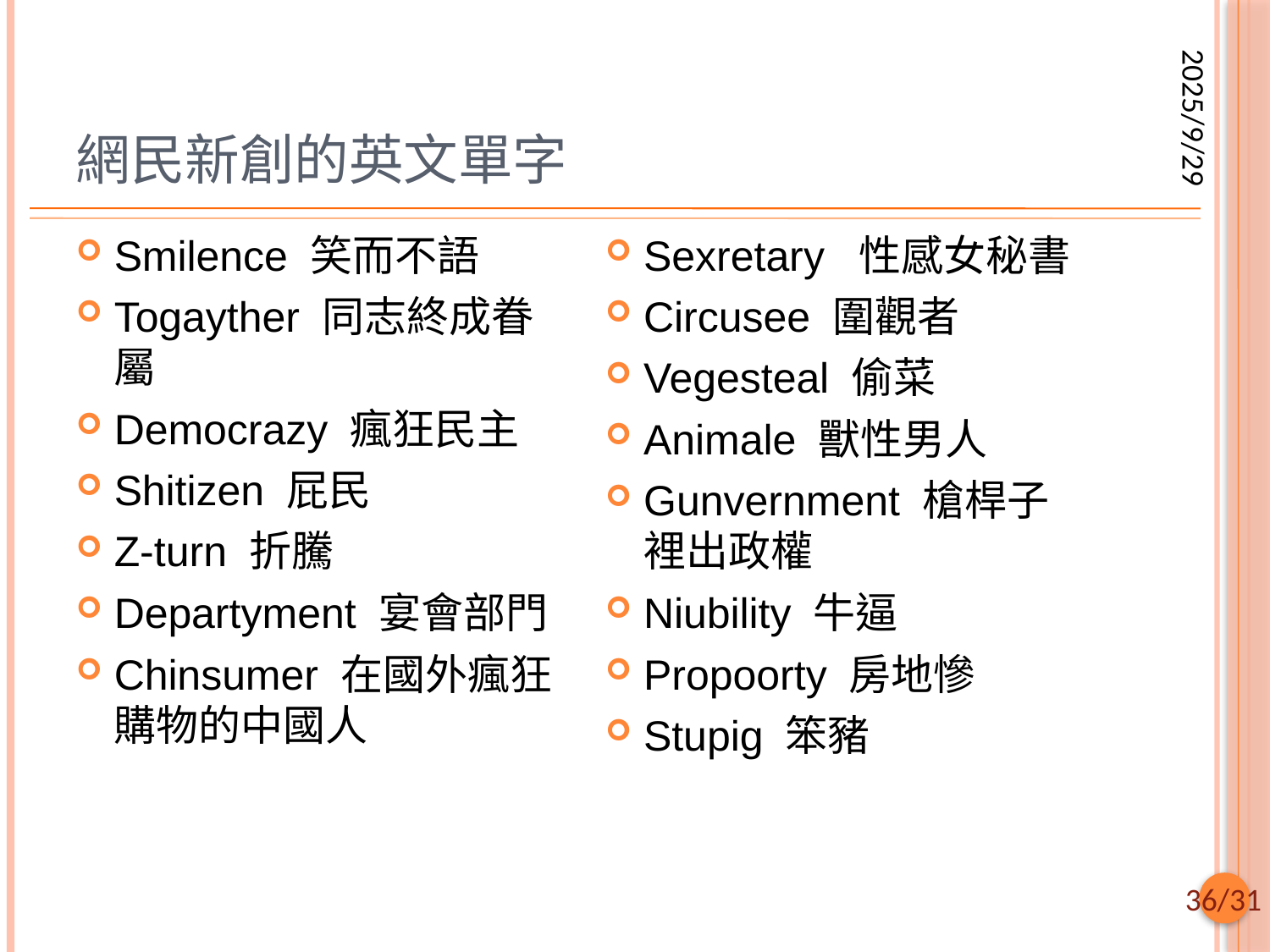

# 網民新創的英文單字
2025/9/29
Smilence 笑而不語
Togayther 同志終成眷屬
Democrazy 瘋狂民主
Shitizen 屁民
Z-turn 折騰
Departyment 宴會部門
Chinsumer 在國外瘋狂購物的中國人
Sexretary  性感女秘書
Circusee 圍觀者
Vegesteal 偷菜
Animale 獸性男人
Gunvernment 槍桿子裡出政權
Niubility 牛逼
Propoorty 房地慘
Stupig 笨豬